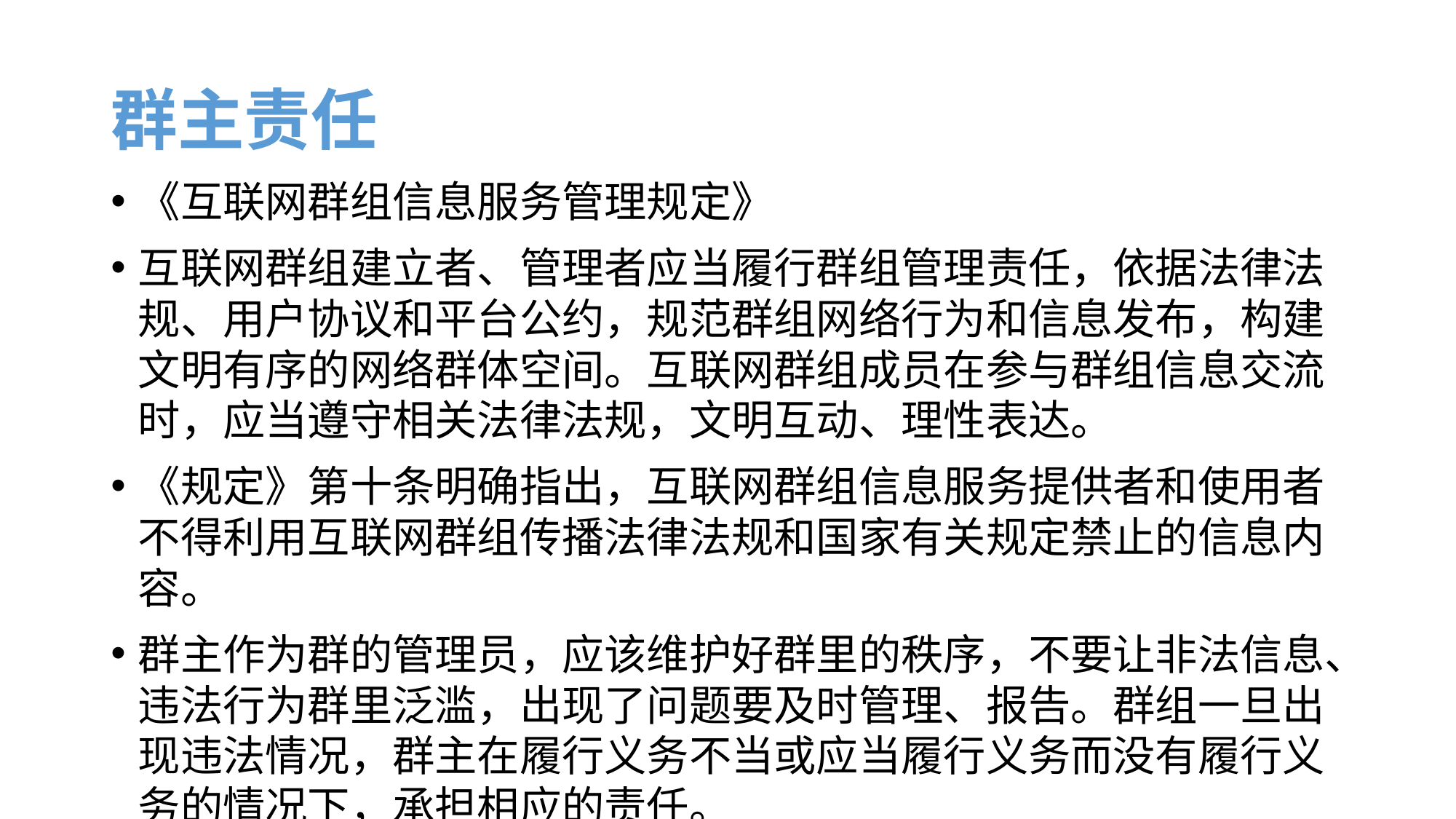

# 群主责任
《互联网群组信息服务管理规定》
互联网群组建立者、管理者应当履行群组管理责任，依据法律法规、用户协议和平台公约，规范群组网络行为和信息发布，构建文明有序的网络群体空间。互联网群组成员在参与群组信息交流时，应当遵守相关法律法规，文明互动、理性表达。
《规定》第十条明确指出，互联网群组信息服务提供者和使用者不得利用互联网群组传播法律法规和国家有关规定禁止的信息内容。
群主作为群的管理员，应该维护好群里的秩序，不要让非法信息、违法行为群里泛滥，出现了问题要及时管理、报告。群组一旦出现违法情况，群主在履行义务不当或应当履行义务而没有履行义务的情况下，承担相应的责任。